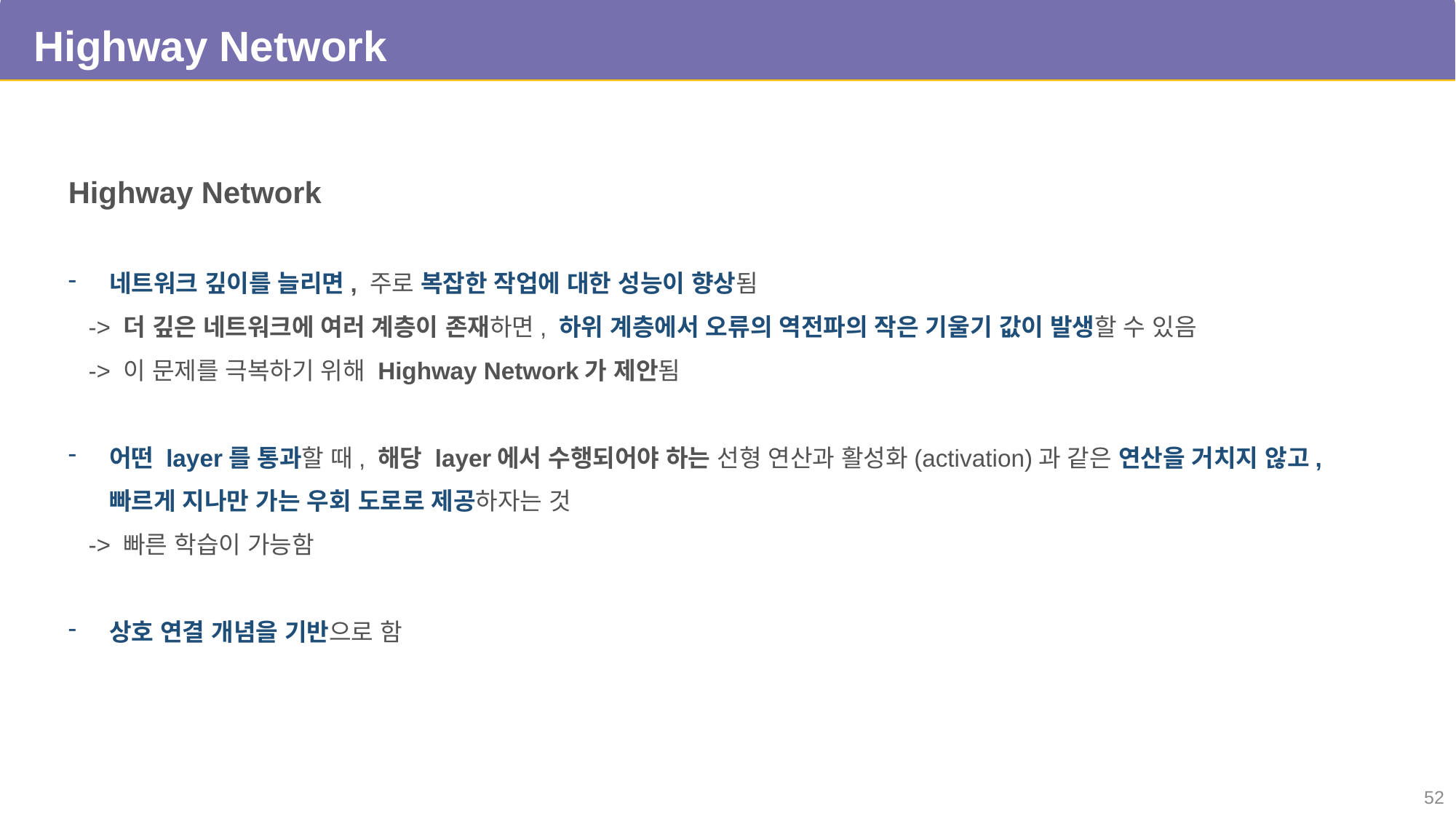

Highway Network

Highway Network

네트워크 깊이를 늘리면, 주로 복잡한 작업에 대한 성능이 향상됨
   -> 더 깊은 네트워크에 여러 계층이 존재하면, 하위 계층에서 오류의 역전파의 작은 기울기 값이 발생할 수 있음
   -> 이 문제를 극복하기 위해 Highway Network가 제안됨

어떤 layer를 통과할 때, 해당 layer에서 수행되어야 하는 선형 연산과 활성화(activation)과 같은 연산을 거치지 않고, 빠르게 지나만 가는 우회 도로로 제공하자는 것
   -> 빠른 학습이 가능함

상호 연결 개념을 기반으로 함

52